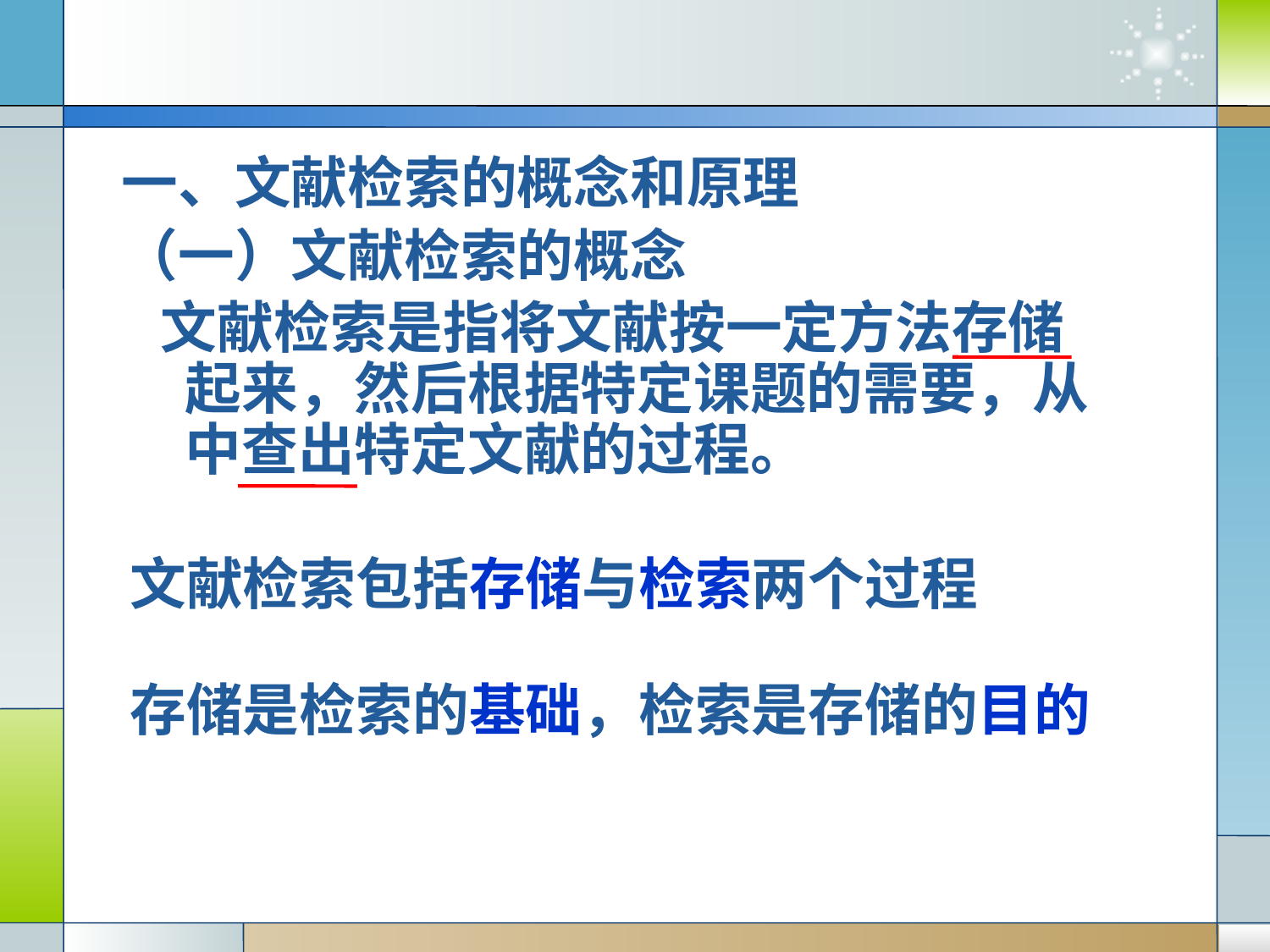

一、文献检索的概念和原理
（一）文献检索的概念
  文献检索是指将文献按一定方法存储起来，然后根据特定课题的需要，从中查出特定文献的过程。

文献检索包括存储与检索两个过程
存储是检索的基础，检索是存储的目的